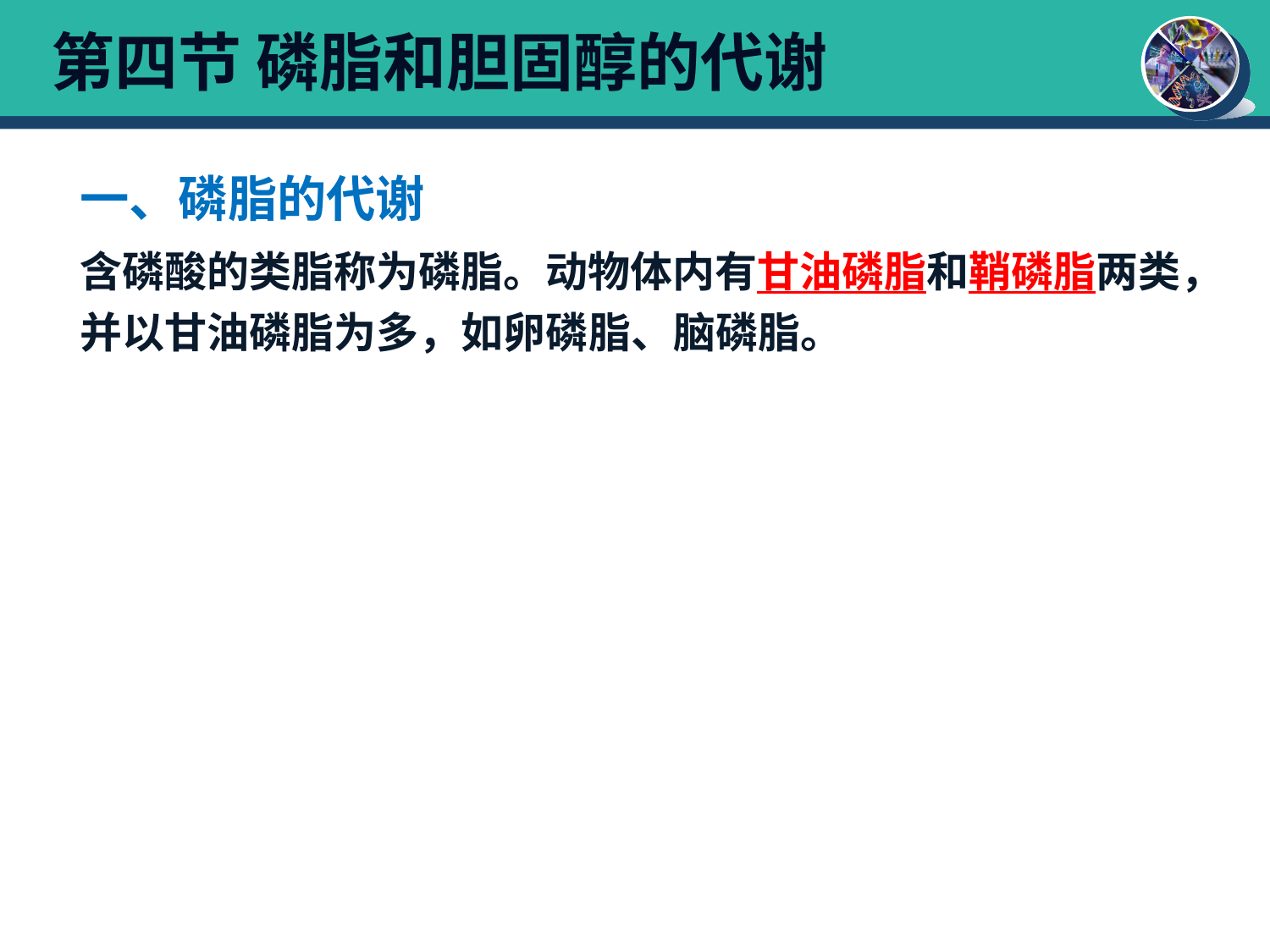

# 第四节 磷脂和胆固醇的代谢
一、磷脂的代谢
含磷酸的类脂称为磷脂。动物体内有甘油磷脂和鞘磷脂两类，并以甘油磷脂为多，如卵磷脂、脑磷脂。